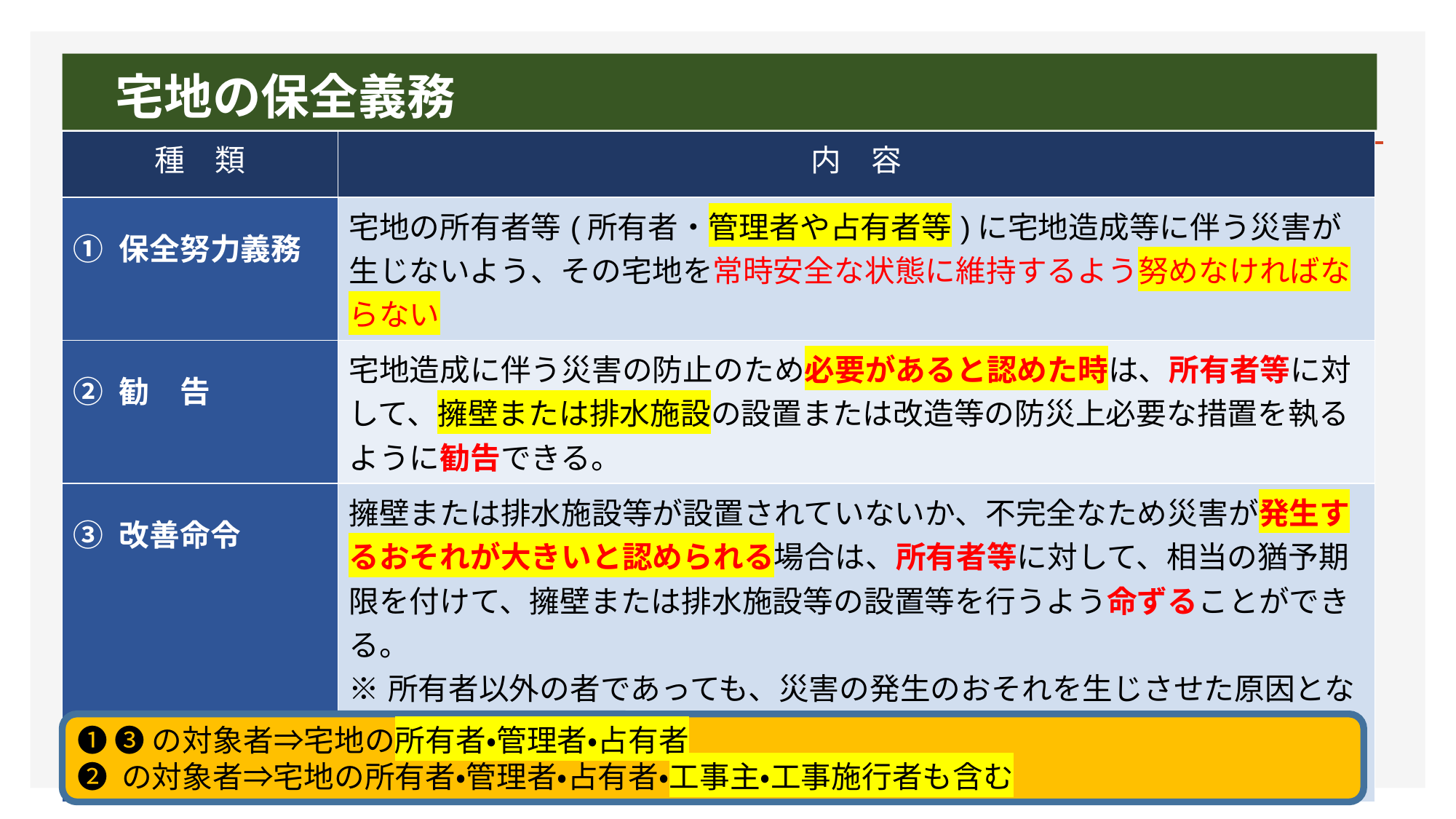

# 宅地の保全義務
| 種　類 | 内　容 |
| --- | --- |
| ① 保全努力義務 | 宅地の所有者等(所有者・管理者や占有者等)に宅地造成等に伴う災害が生じないよう、その宅地を常時安全な状態に維持するよう努めなければならない |
| ② 勧　告 | 宅地造成に伴う災害の防止のため必要があると認めた時は、所有者等に対して、擁壁または排水施設の設置または改造等の防災上必要な措置を執るように勧告できる。 |
| ③ 改善命令 | 擁壁または排水施設等が設置されていないか、不完全なため災害が発生するおそれが大きいと認められる場合は、所有者等に対して、相当の猶予期限を付けて、擁壁または排水施設等の設置等を行うよう命ずることができる。 ※所有者以外の者であっても、災害の発生のおそれを生じさせた原因となる工事等の行為を行った者に対して、擁壁等の設置等の工事を行うよう命じる事が出来る。(所有者等の異議がない時に限る) |
❶ ❸の対象者⇒宅地の所有者・管理者・占有者
❷ の対象者⇒宅地の所有者・管理者・占有者・工事主・工事施行者も含む